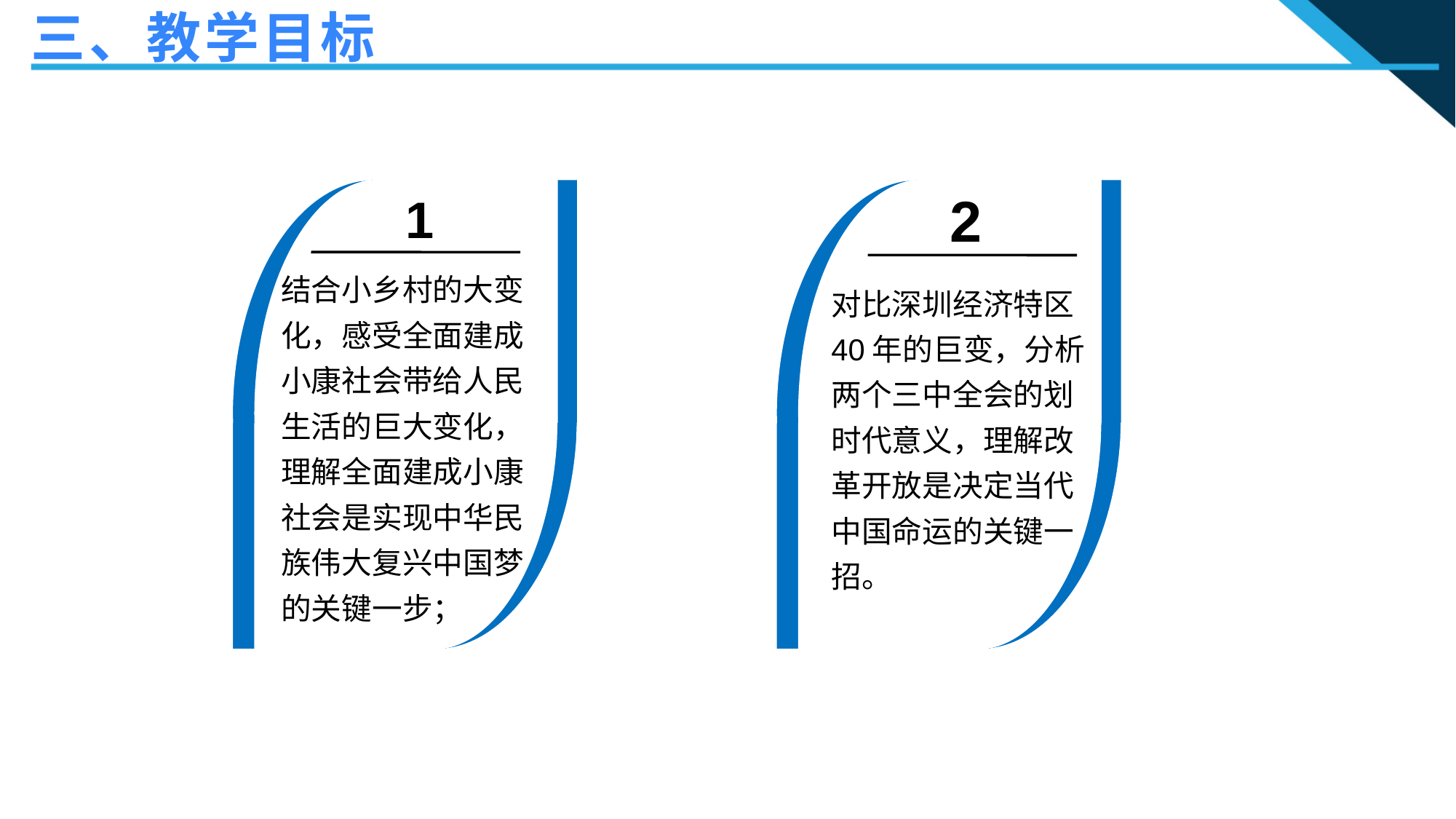

三、教学目标

2
1

结合小乡村的大变化，感受全面建成小康社会带给人民生活的巨大变化，理解全面建成小康社会是实现中华民族伟大复兴中国梦的关键一步；
对比深圳经济特区40年的巨变，分析两个三中全会的划时代意义，理解改革开放是决定当代中国命运的关键一招。
2
2
n